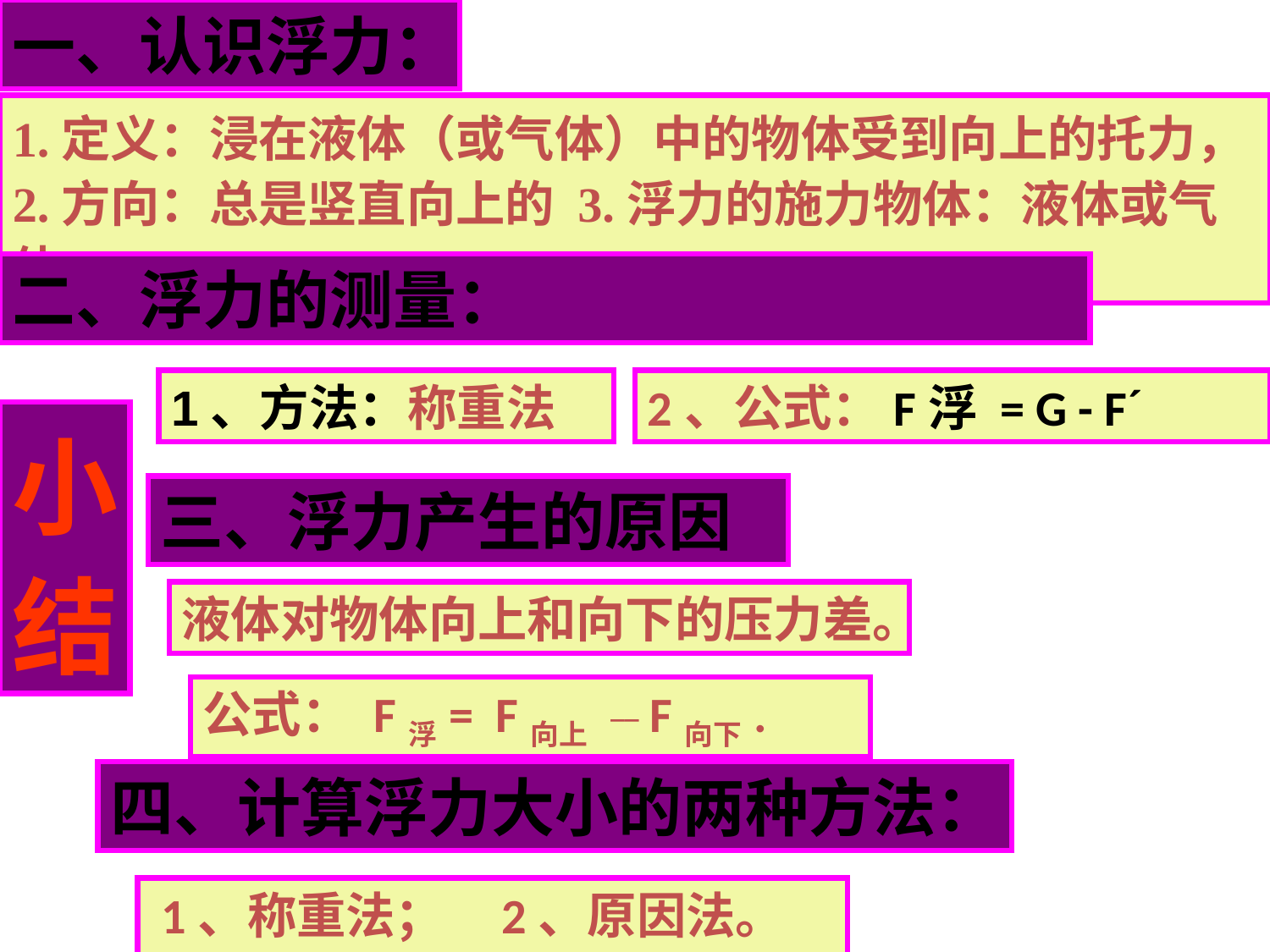

一、认识浮力：
1.定义：浸在液体（或气体）中的物体受到向上的托力，2.方向：总是竖直向上的 3.浮力的施力物体：液体或气体。
二、浮力的测量：
1、方法：称重法
2、公式：F浮 = G - Fˊ
小结
三、浮力产生的原因
液体对物体向上和向下的压力差。
公式： F浮=  F向上 __ F向下.
四、计算浮力大小的两种方法：

 1、称重法；    2、原因法。